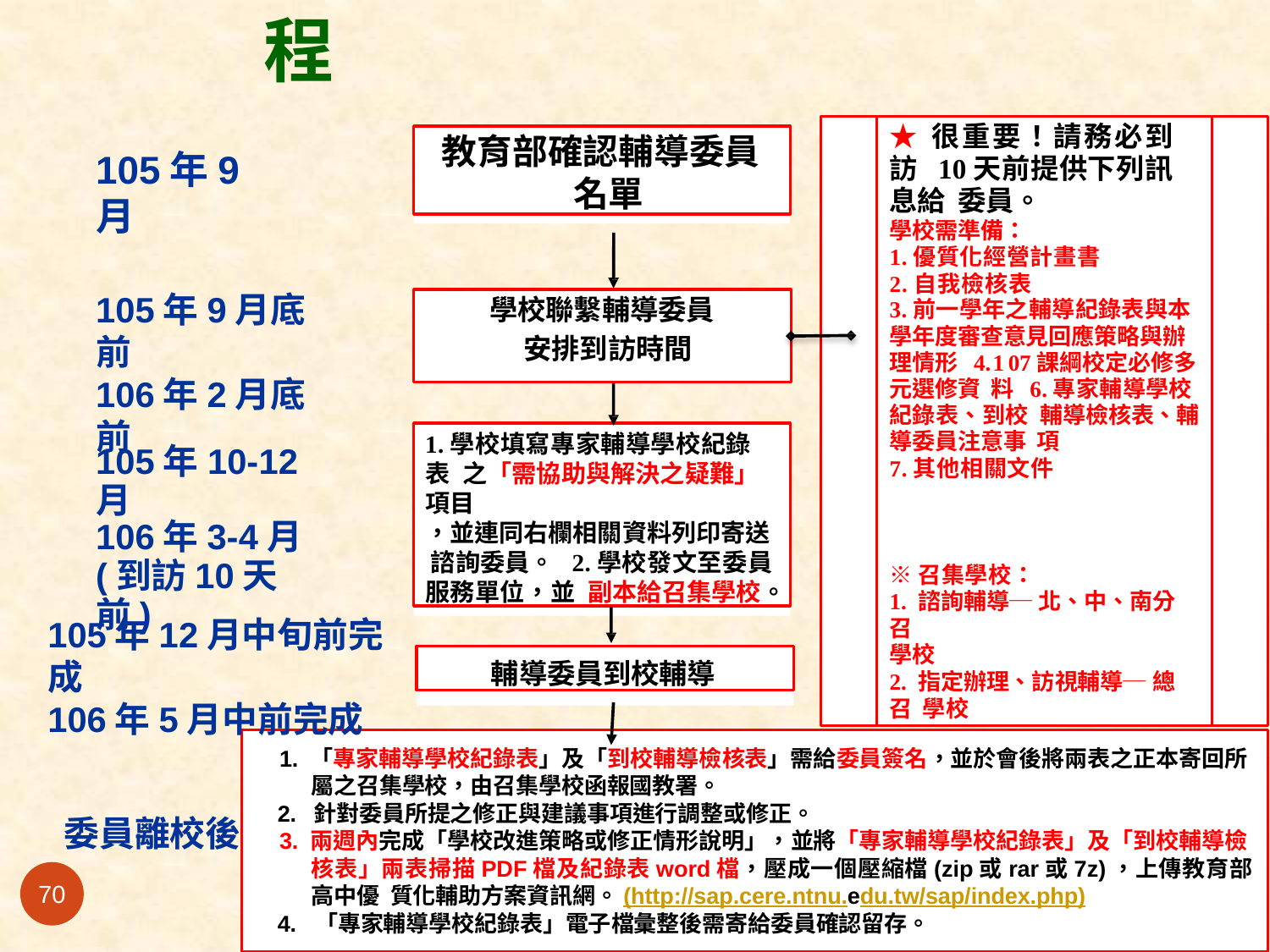

# 專家諮詢/訪視輔導流程

★很重要！請務必到訪  10天前提供下列訊息給  委員。
學校需準備：
1.優質化經營計畫書
2.自我檢核表
3.前一學年之輔導紀錄表與本  學年度審查意見回應策略與辦  理情形  4.107課綱校定必修多元選修資  料  6.專家輔導學校紀錄表、到校  輔導檢核表、輔導委員注意事  項
7.其他相關文件

教育部確認輔導委員  名單
105年9月

105年9月底前
106年2月底前
學校聯繫輔導委員  安排到訪時間

1.學校填寫專家輔導學校紀錄表  之「需協助與解決之疑難」項目
，並連同右欄相關資料列印寄送  諮詢委員。  2.學校發文至委員服務單位，並  副本給召集學校。
105年10-12月
106年3-4月
(到訪10天前)
※召集學校：
1.諮詢輔導─北、中、南分召
學校
2.指定辦理、訪視輔導─總召  學校

105年12月中旬前完成
106年5月中前完成

輔導委員到校輔導

1. 「專家輔導學校紀錄表」及「到校輔導檢核表」需給委員簽名，並於會後將兩表之正本寄回所  屬之召集學校，由召集學校函報國教署。
2. 針對委員所提之修正與建議事項進行調整或修正。
3. 兩週內完成「學校改進策略或修正情形說明」，並將「專家輔導學校紀錄表」及「到校輔導檢  核表」兩表掃描PDF檔及紀錄表word檔，壓成一個壓縮檔(zip或rar或7z)，上傳教育部高中優  質化輔助方案資訊網。(http://sap.cere.ntnu.edu.tw/sap/index.php)
4.  「專家輔導學校紀錄表」電子檔彙整後需寄給委員確認留存。
委員離校後
70